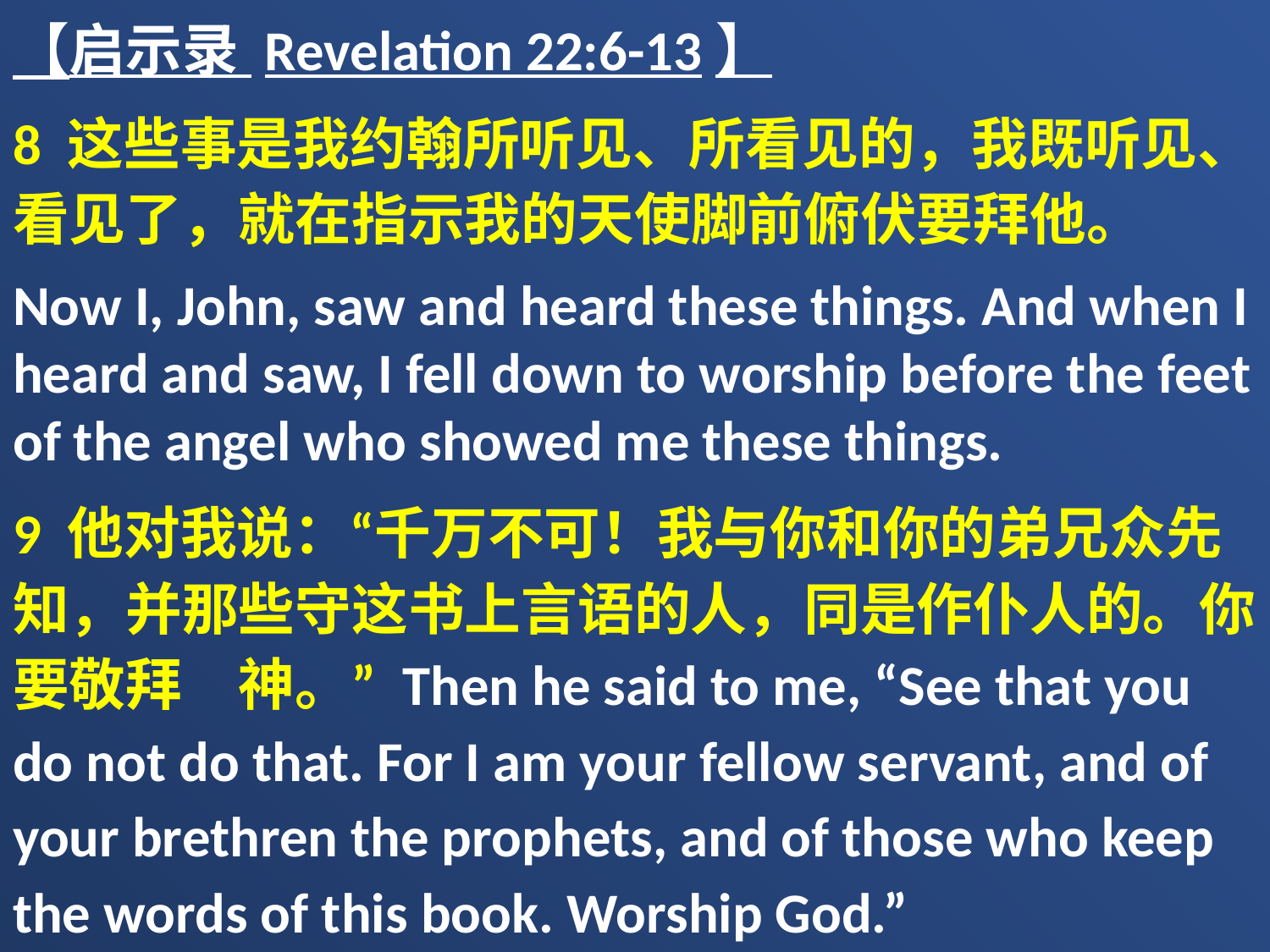

【启示录 Revelation 22:6-13】
8 这些事是我约翰所听见、所看见的，我既听见、看见了，就在指示我的天使脚前俯伏要拜他。
Now I, John, saw and heard these things. And when I heard and saw, I fell down to worship before the feet of the angel who showed me these things.
9 他对我说：“千万不可！我与你和你的弟兄众先知，并那些守这书上言语的人，同是作仆人的。你要敬拜　神。” Then he said to me, “See that you do not do that. For I am your fellow servant, and of your brethren the prophets, and of those who keep the words of this book. Worship God.”